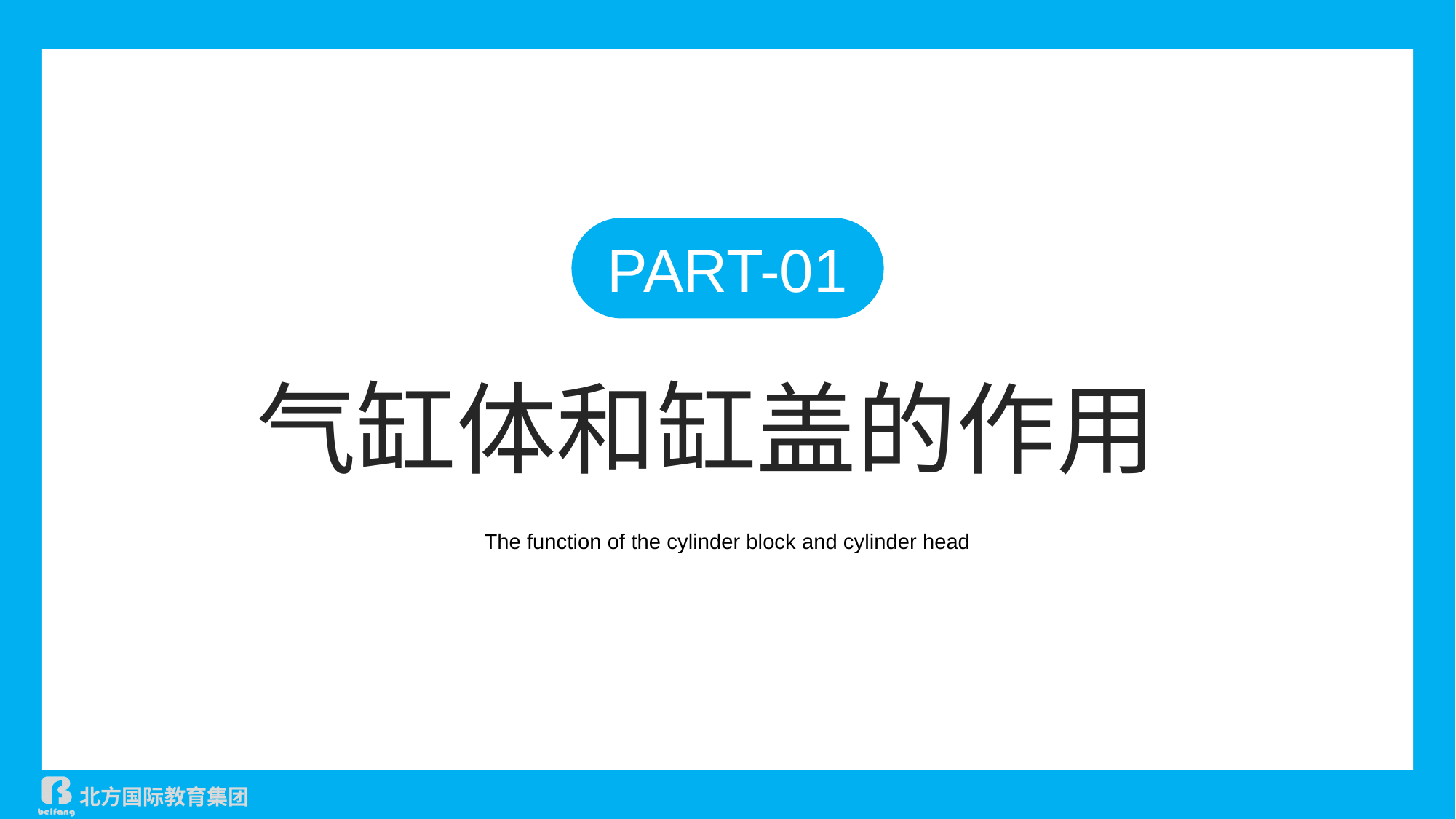

PART-01
气缸体和缸盖的作用
The function of the cylinder block and cylinder head